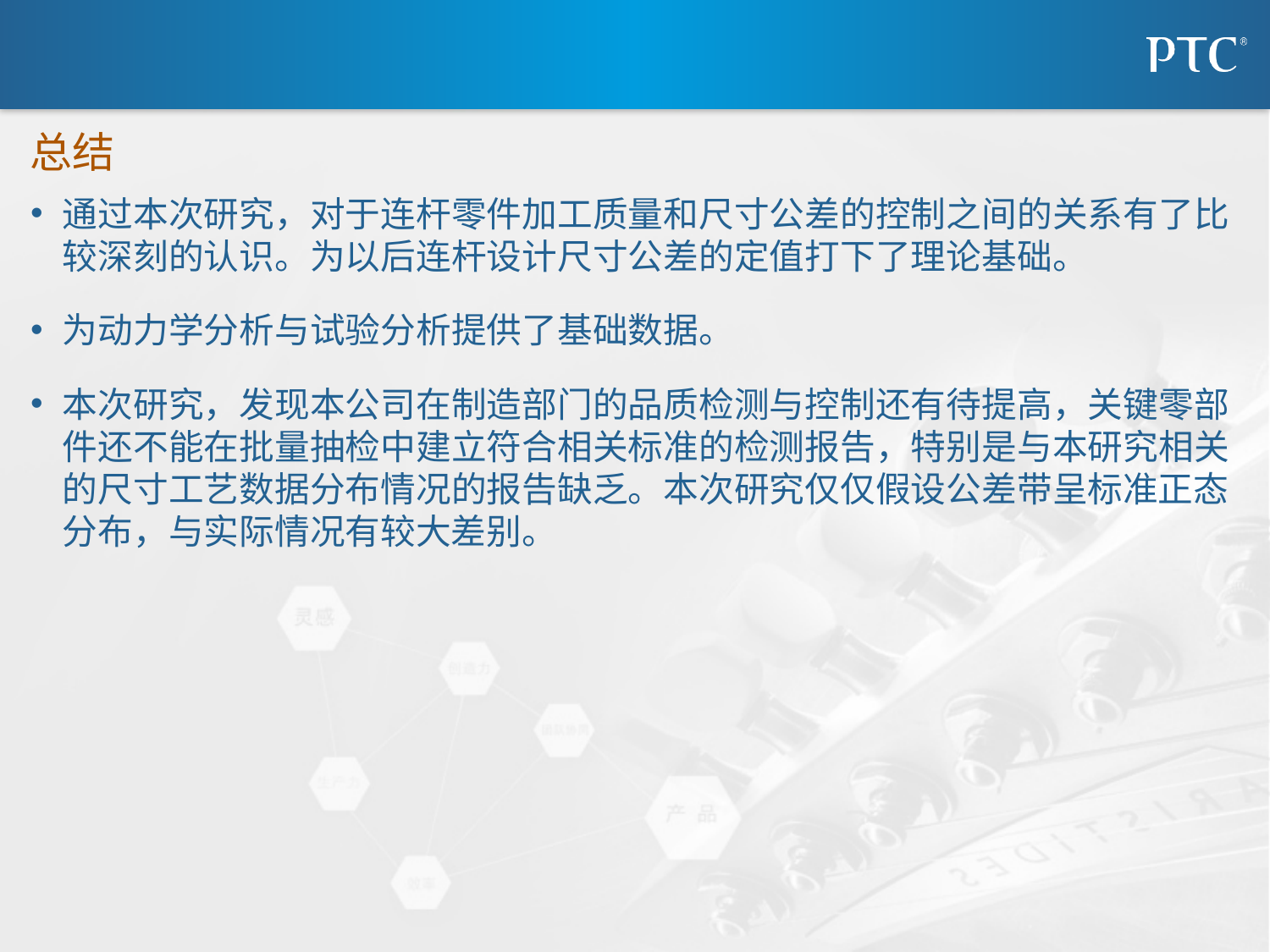

# 总结
通过本次研究，对于连杆零件加工质量和尺寸公差的控制之间的关系有了比较深刻的认识。为以后连杆设计尺寸公差的定值打下了理论基础。
为动力学分析与试验分析提供了基础数据。
本次研究，发现本公司在制造部门的品质检测与控制还有待提高，关键零部件还不能在批量抽检中建立符合相关标准的检测报告，特别是与本研究相关的尺寸工艺数据分布情况的报告缺乏。本次研究仅仅假设公差带呈标准正态分布，与实际情况有较大差别。